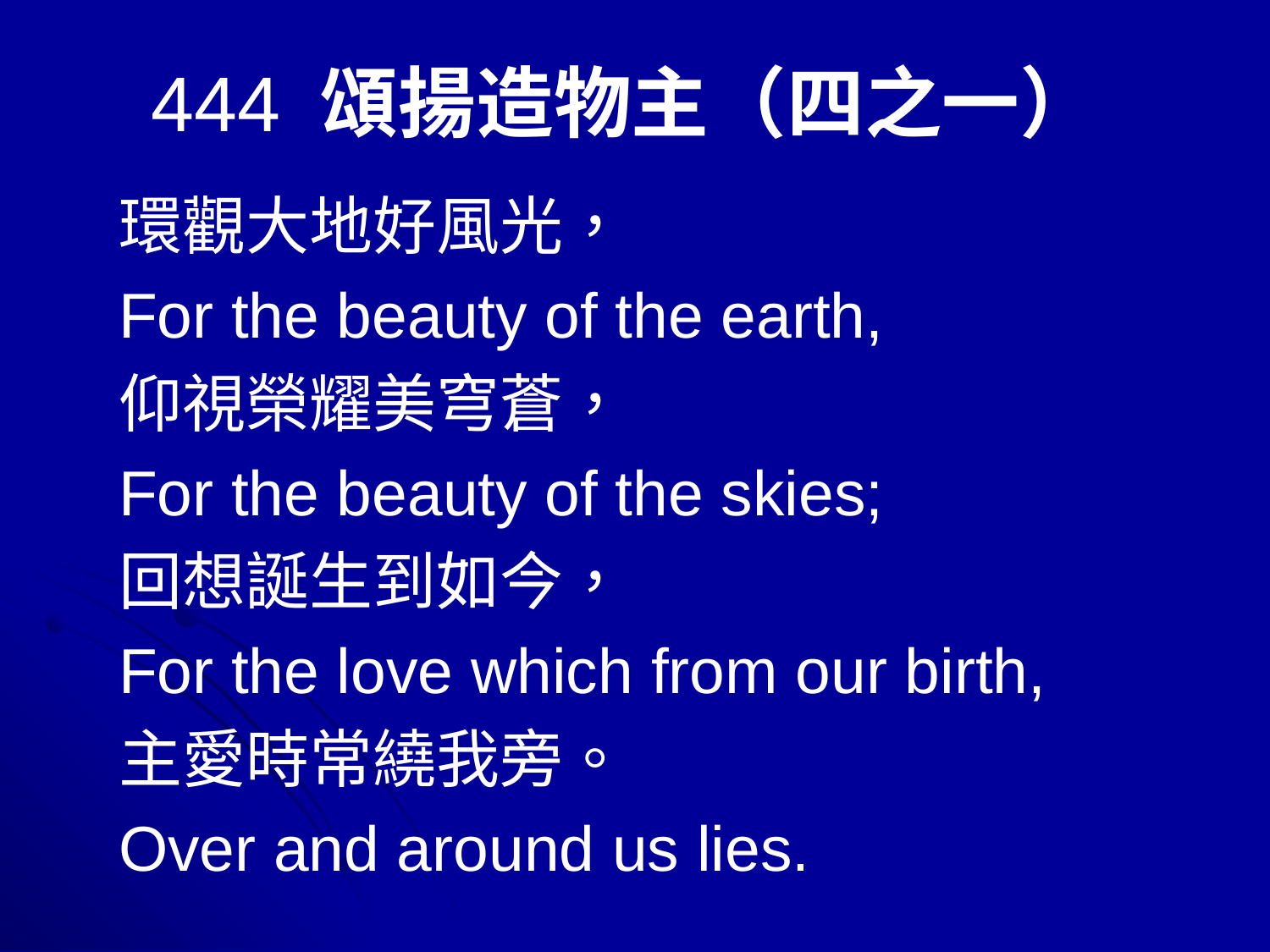

# 444 頌揚造物主（四之一）
環觀大地好風光，
For the beauty of the earth,
仰視榮耀美穹蒼，
For the beauty of the skies;
回想誕生到如今，
For the love which from our birth,
主愛時常繞我旁。
Over and around us lies.